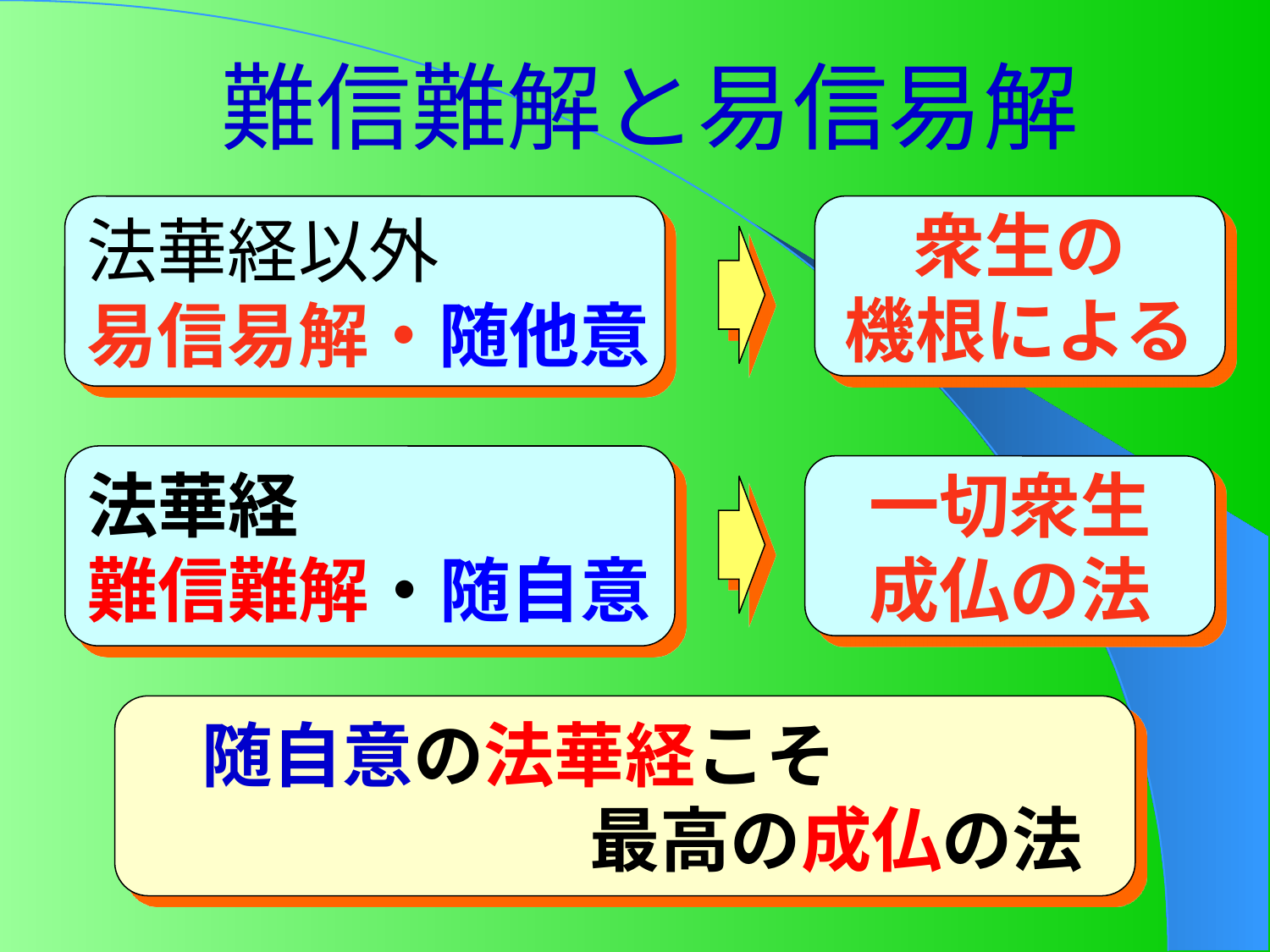

# 難信難解と易信易解
法華経以外
易信易解・随他意
衆生の
機根による

法華経
難信難解・随自意
一切衆生
成仏の法

随自意の法華経こそ
　　　　　　最高の成仏の法